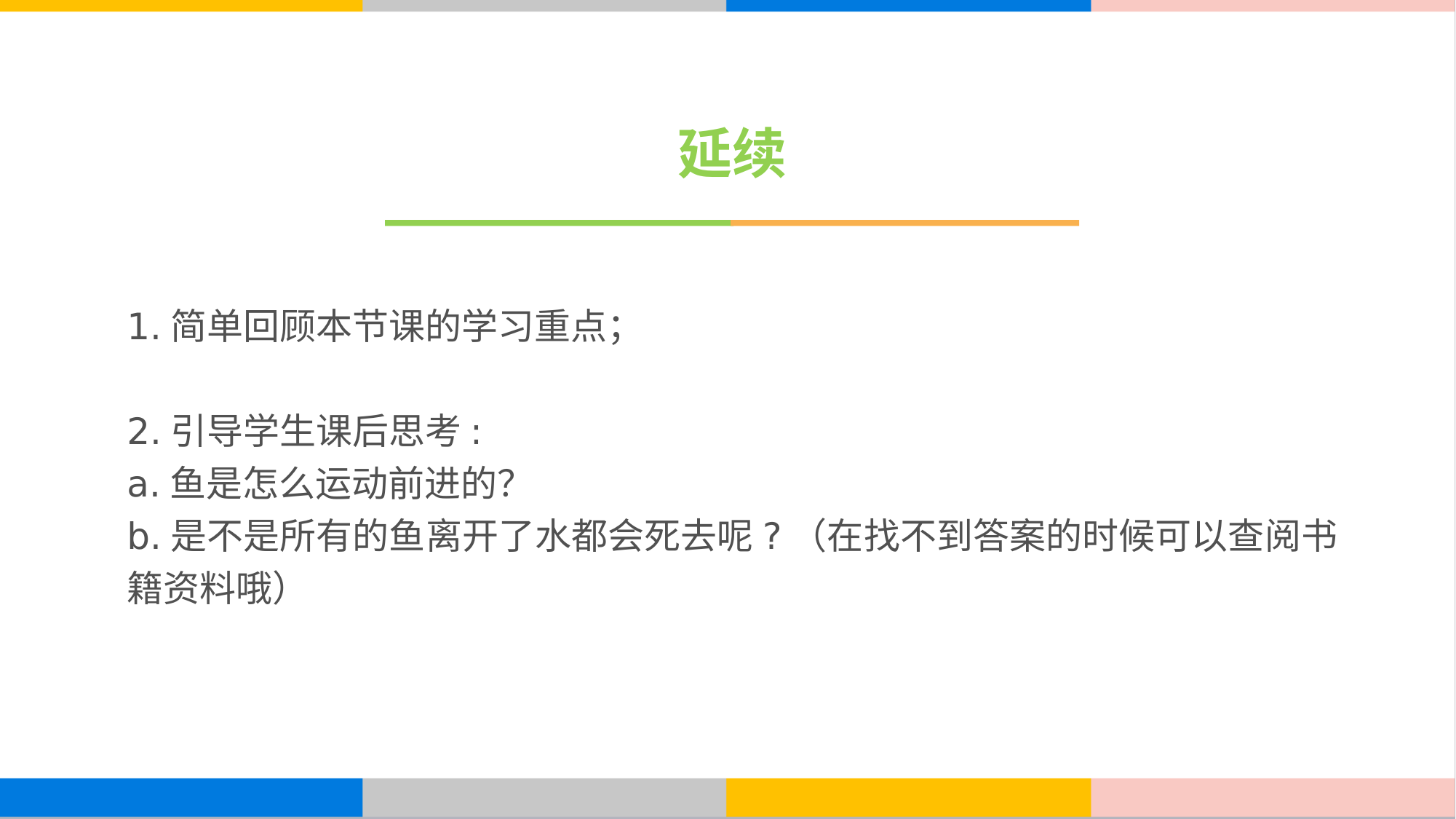

# 延续

1.简单回顾本节课的学习重点；

2.引导学生课后思考:
a.鱼是怎么运动前进的？
b.是不是所有的鱼离开了水都会死去呢?（在找不到答案的时候可以查阅书籍资料哦）